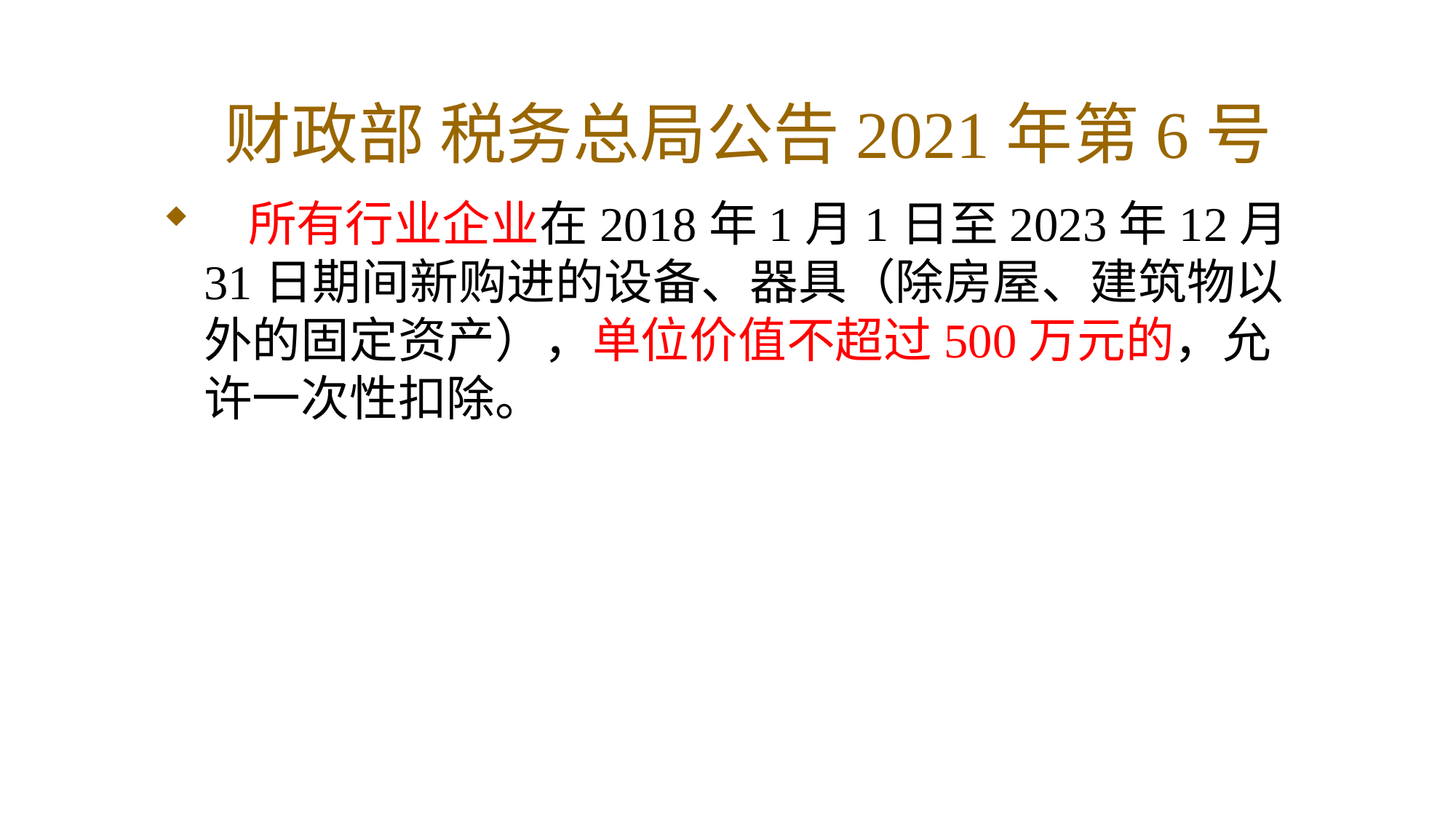

# 财政部 税务总局公告2021年第6号
   所有行业企业在2018年1月1日至2023年12月31日期间新购进的设备、器具（除房屋、建筑物以外的固定资产），单位价值不超过500万元的，允许一次性扣除。